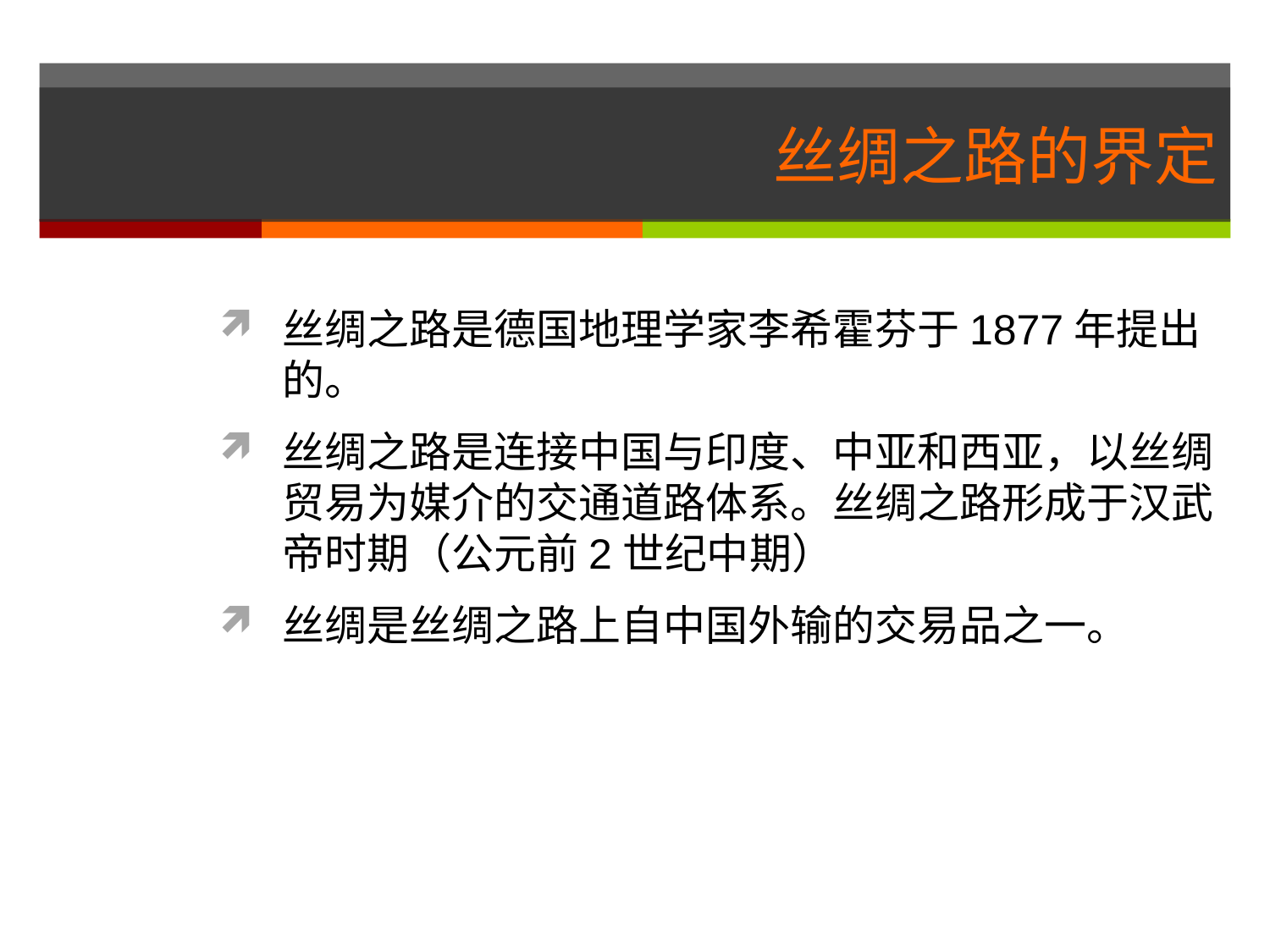

# 丝绸之路的界定
丝绸之路是德国地理学家李希霍芬于1877年提出的。
丝绸之路是连接中国与印度、中亚和西亚，以丝绸贸易为媒介的交通道路体系。丝绸之路形成于汉武帝时期（公元前2世纪中期）
丝绸是丝绸之路上自中国外输的交易品之一。